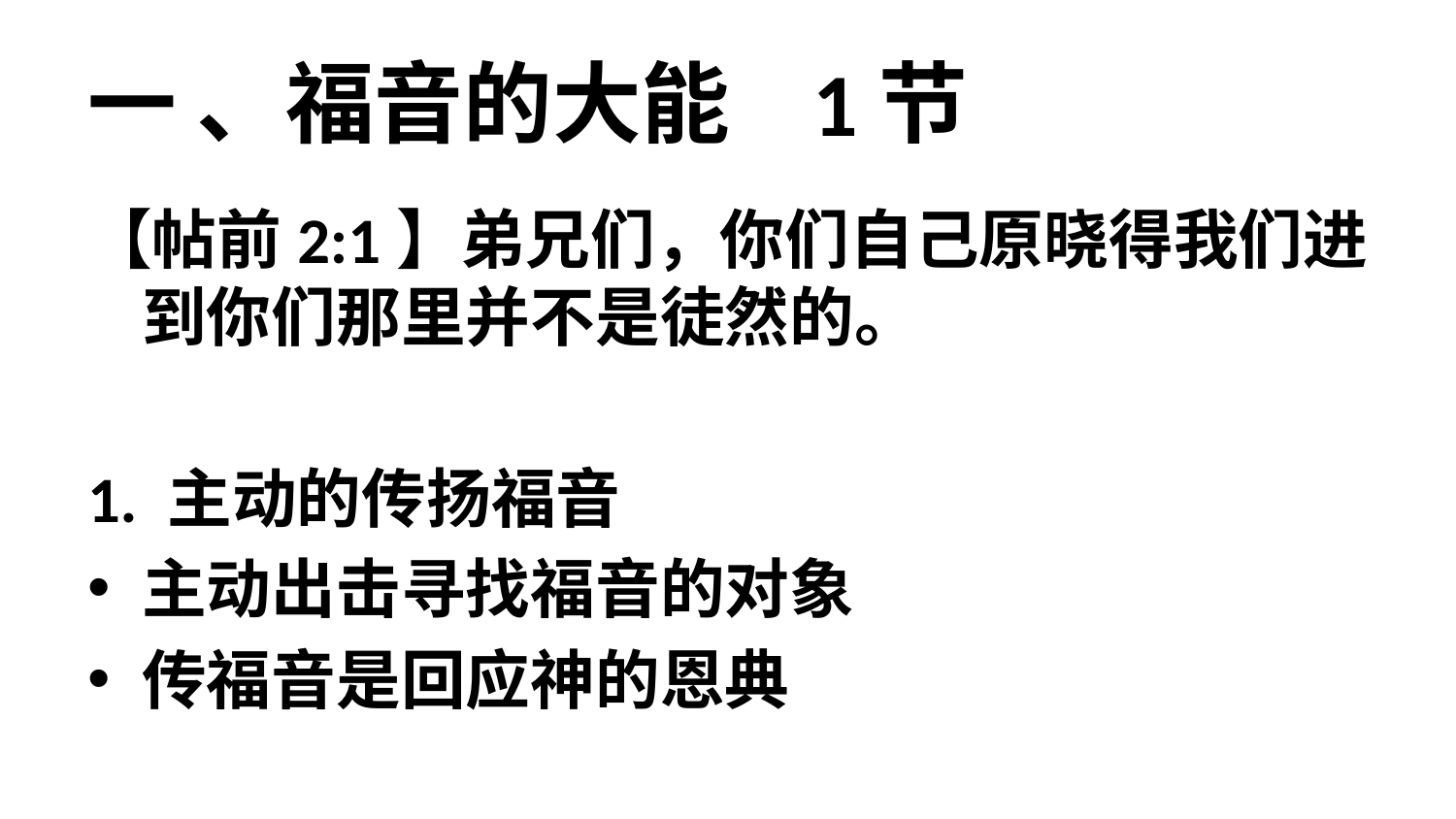

# 一 、福音的大能   1节
【帖前2:1】弟兄们，你们自己原晓得我们进到你们那里并不是徒然的。

1. 主动的传扬福音
主动出击寻找福音的对象
传福音是回应神的恩典